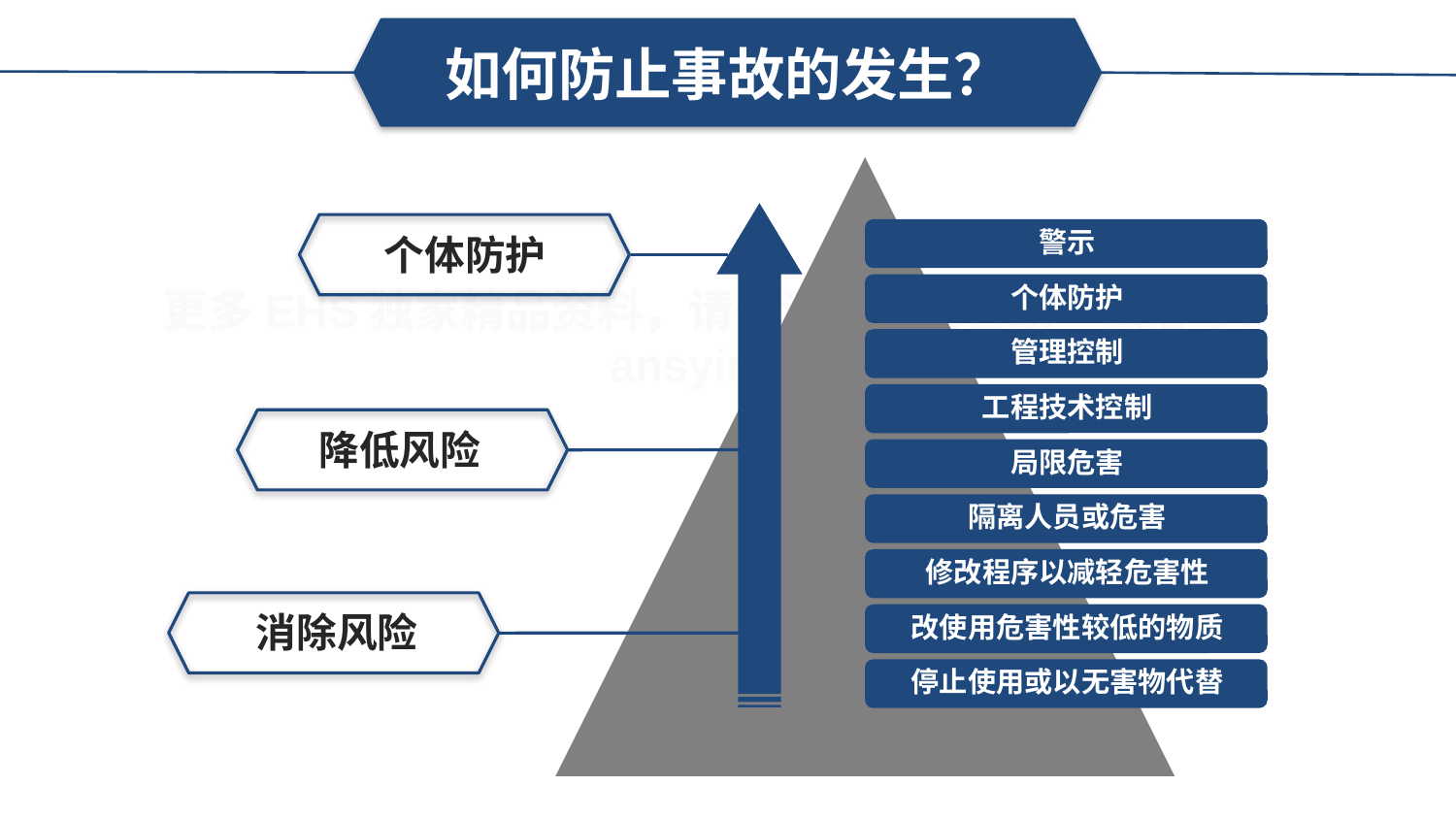

如何防止事故的发生？
警示
个体防护
管理控制
工程技术控制
局限危害
隔离人员或危害
修改程序以减轻危害性
改使用危害性较低的物质
停止使用或以无害物代替

个体防护

降低风险

消除风险